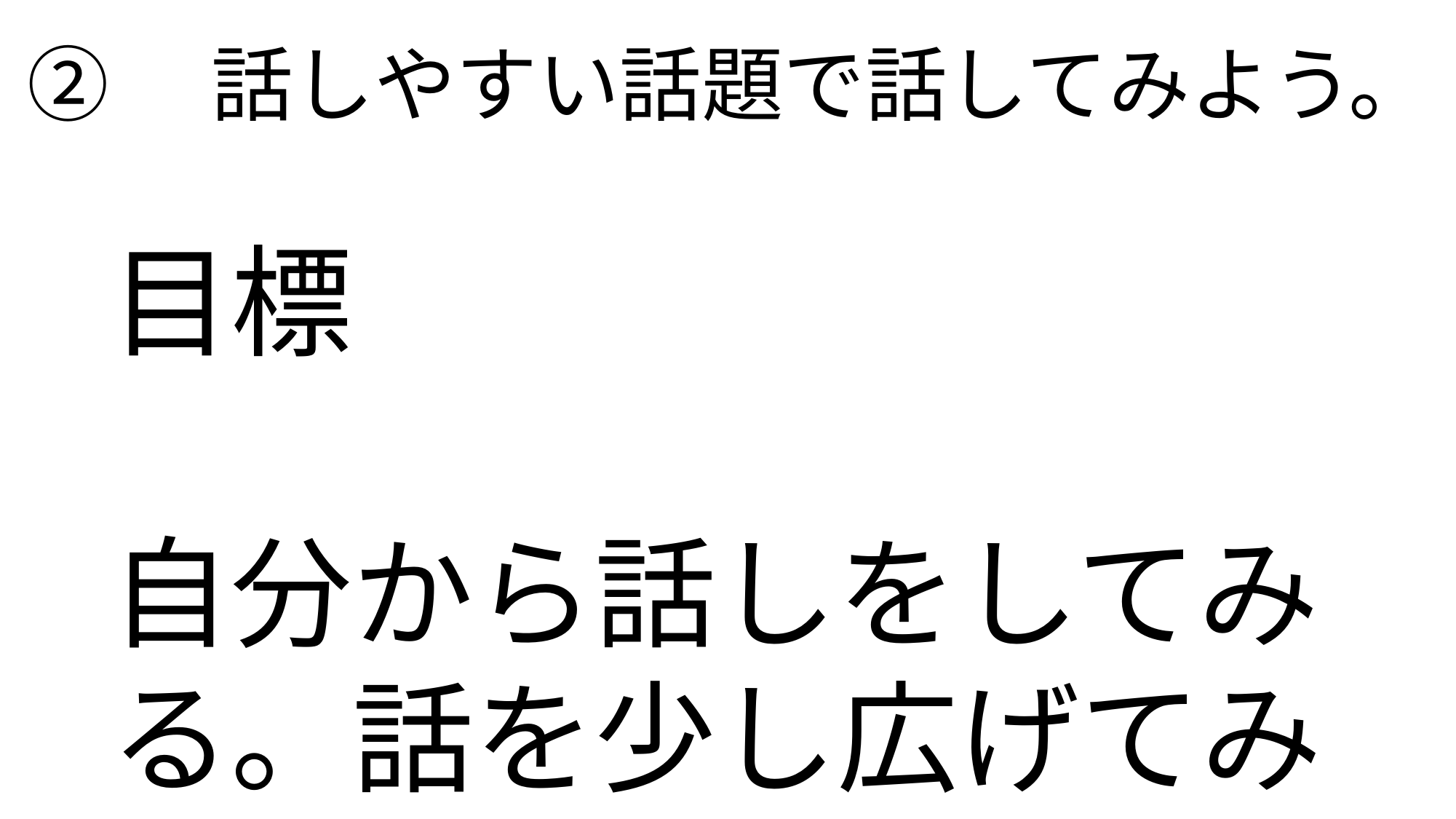

②　話しやすい話題で話してみよう。
目標

自分から話しをしてみる。話を少し広げてみる。